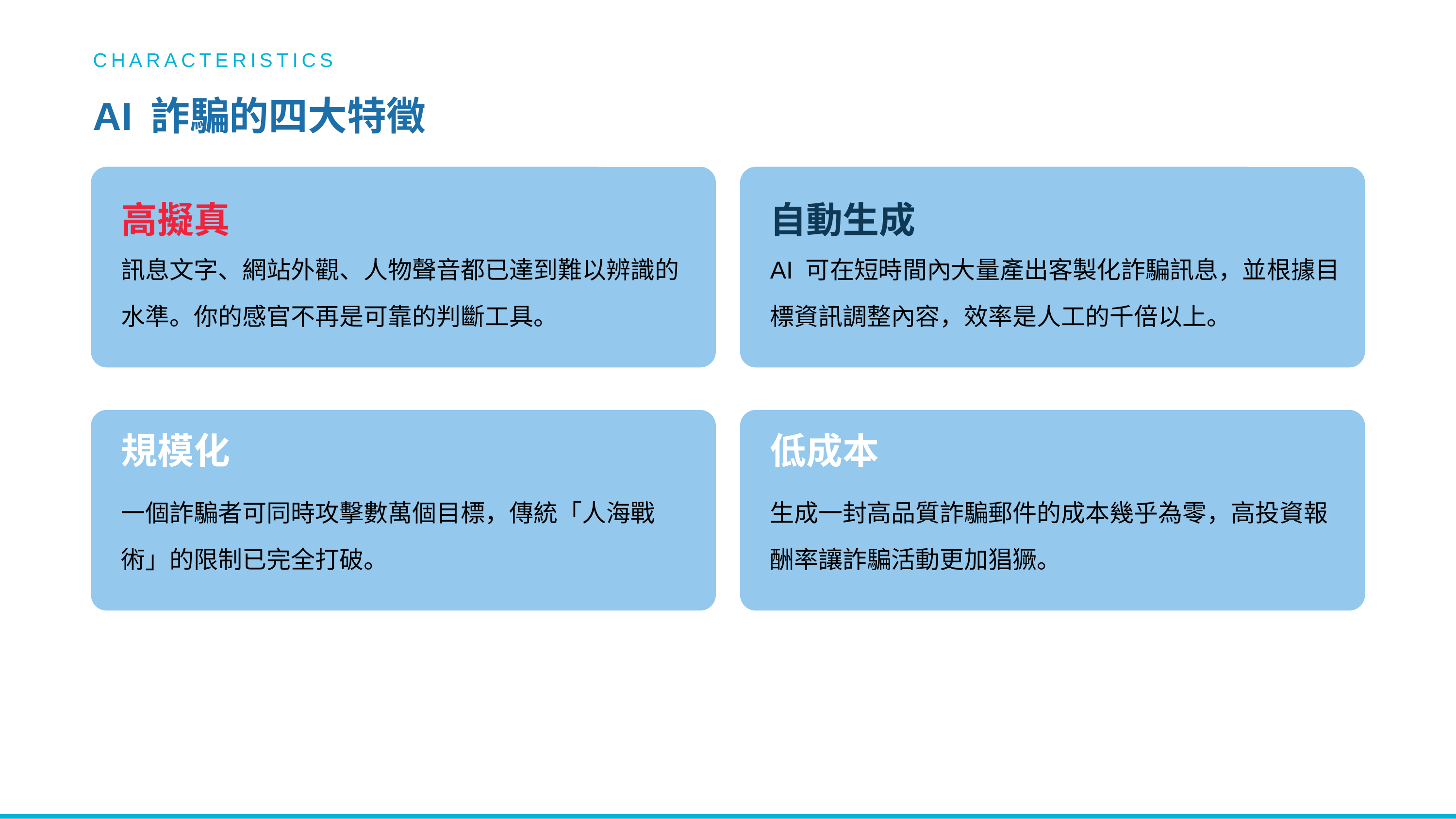

CHARACTERISTICS
AI 詐騙的四大特徵

高擬真
自動生成
訊息文字、網站外觀、人物聲音都已達到難以辨識的水準。你的感官不再是可靠的判斷工具。
AI 可在短時間內大量產出客製化詐騙訊息，並根據目標資訊調整內容，效率是人工的千倍以上。

規模化
低成本
生成一封高品質詐騙郵件的成本幾乎為零，高投資報酬率讓詐騙活動更加猖獗。
一個詐騙者可同時攻擊數萬個目標，傳統「人海戰術」的限制已完全打破。